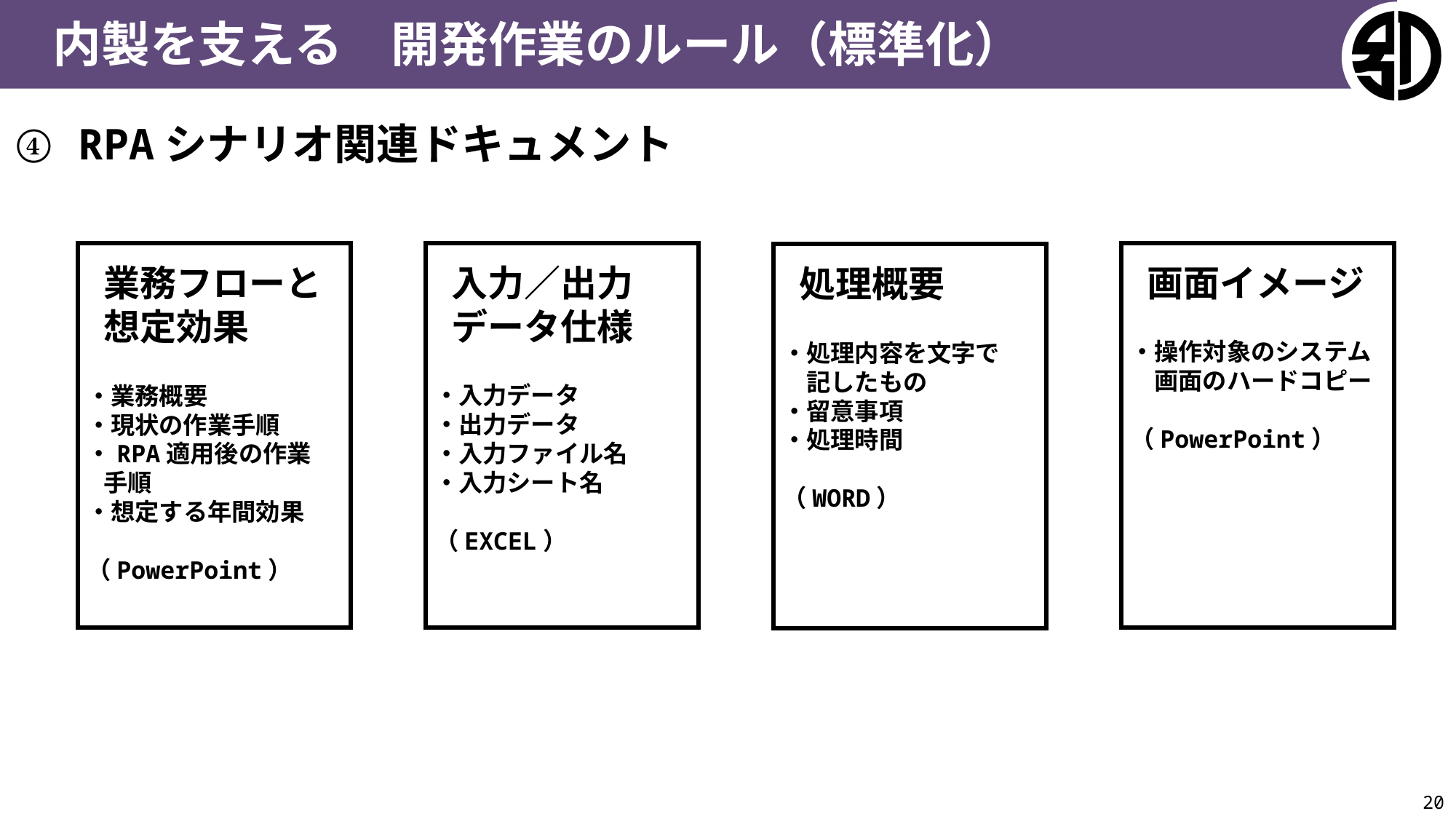

内製を支える　開発作業のルール（標準化）
④ RPAシナリオ関連ドキュメント
 入力／出力
 データ仕様

・入力データ
・出力データ
・入力ファイル名
・入力シート名

（EXCEL）
 画面イメージ

・操作対象のシステム
　画面のハードコピー

（PowerPoint）
 業務フローと
 想定効果

・業務概要
・現状の作業手順
・RPA適用後の作業
  手順
・想定する年間効果

（PowerPoint）
 処理概要

・処理内容を文字で
　記したもの
・留意事項
・処理時間

（WORD）